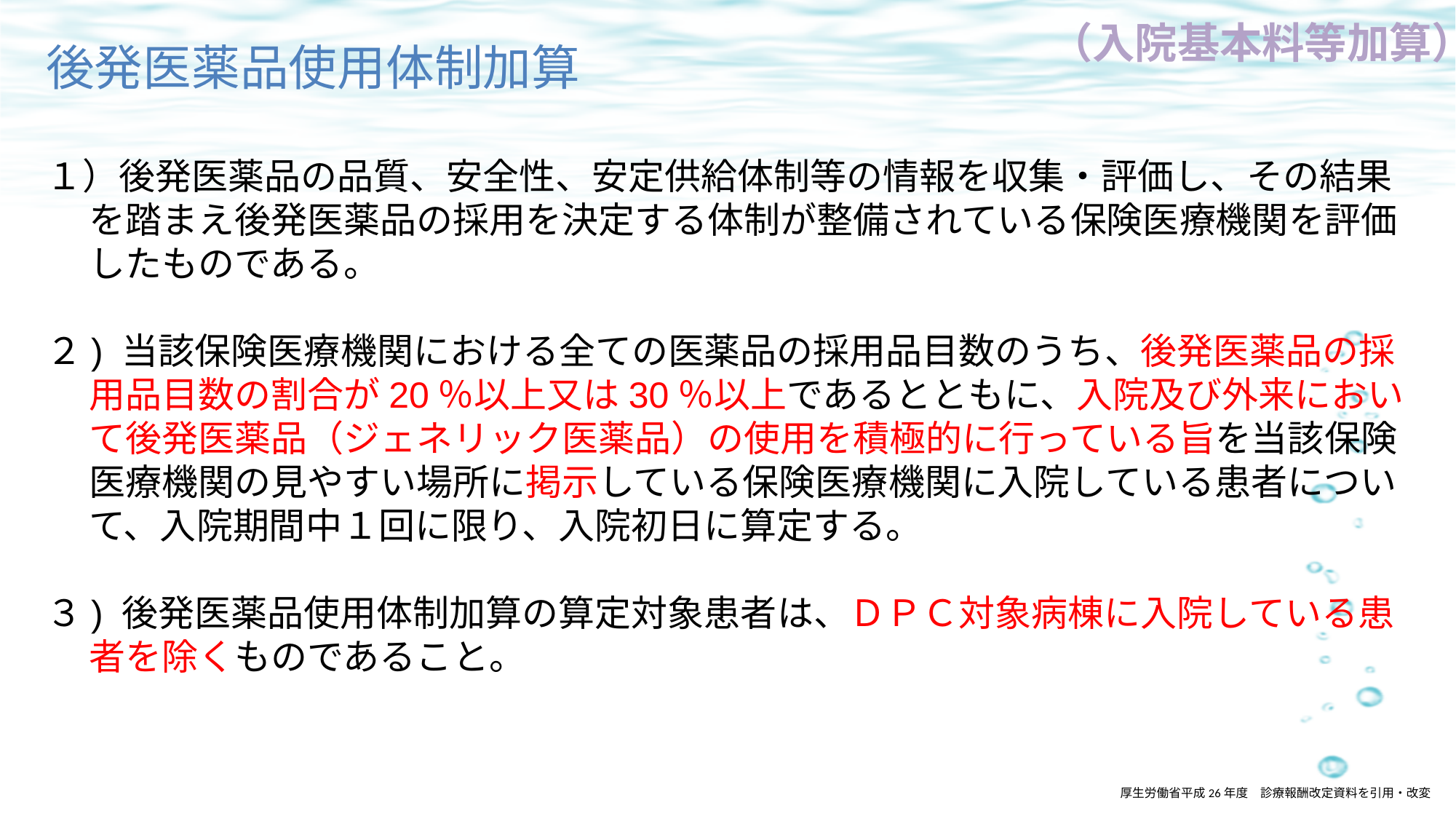

（入院基本料等加算）
後発医薬品使用体制加算

１）後発医薬品の品質、安全性、安定供給体制等の情報を収集・評価し、その結果を踏まえ後発医薬品の採用を決定する体制が整備されている保険医療機関を評価したものである。

２) 当該保険医療機関における全ての医薬品の採用品目数のうち、後発医薬品の採用品目数の割合が20％以上又は30％以上であるとともに、入院及び外来において後発医薬品（ジェネリック医薬品）の使用を積極的に行っている旨を当該保険医療機関の見やすい場所に掲示している保険医療機関に入院している患者について、入院期間中１回に限り、入院初日に算定する。

３) 後発医薬品使用体制加算の算定対象患者は、ＤＰＣ対象病棟に入院している患者を除くものであること。
厚生労働省平成26年度　診療報酬改定資料を引用・改変